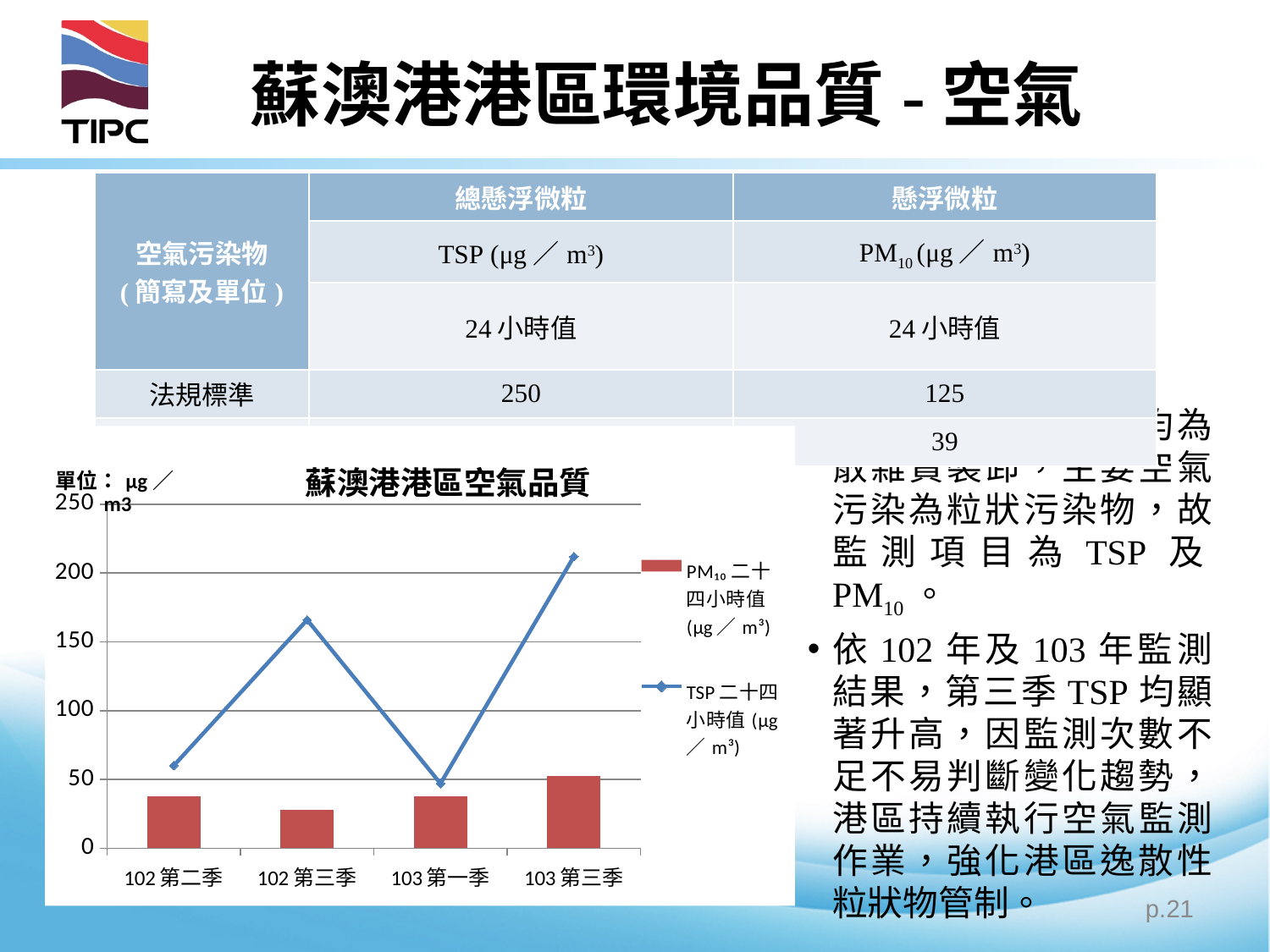

# 蘇澳港港區環境品質-空氣
| 空氣污染物 (簡寫及單位) | 總懸浮微粒 | 懸浮微粒 |
| --- | --- | --- |
|  | TSP (μg／m3) | PM10 (μg／m3) |
|  | 24小時值 | 24小時值 |
| 法規標準 | 250 | 125 |
| 港區平均濃度 | 121 | 39 |
蘇澳港區裝卸作業均為散雜貨裝卸，主要空氣污染為粒狀污染物，故監測項目為TSP及PM10。
依102年及103年監測結果，第三季TSP均顯著升高，因監測次數不足不易判斷變化趨勢，港區持續執行空氣監測作業，強化港區逸散性粒狀物管制。

### Chart: 蘇澳港港區空氣品質

| Category | PM₁₀二十四小時值(μg／m³) | TSP二十四小時值(μg／m³) |
|---|---|---|
| 102第二季 | 38.0 | 60.0 |
| 102第三季 | 27.7 | 166.0 |
| 103第一季 | 38.0 | 47.0 |
| 103第三季 | 52.5 | 212.0 |
p.21